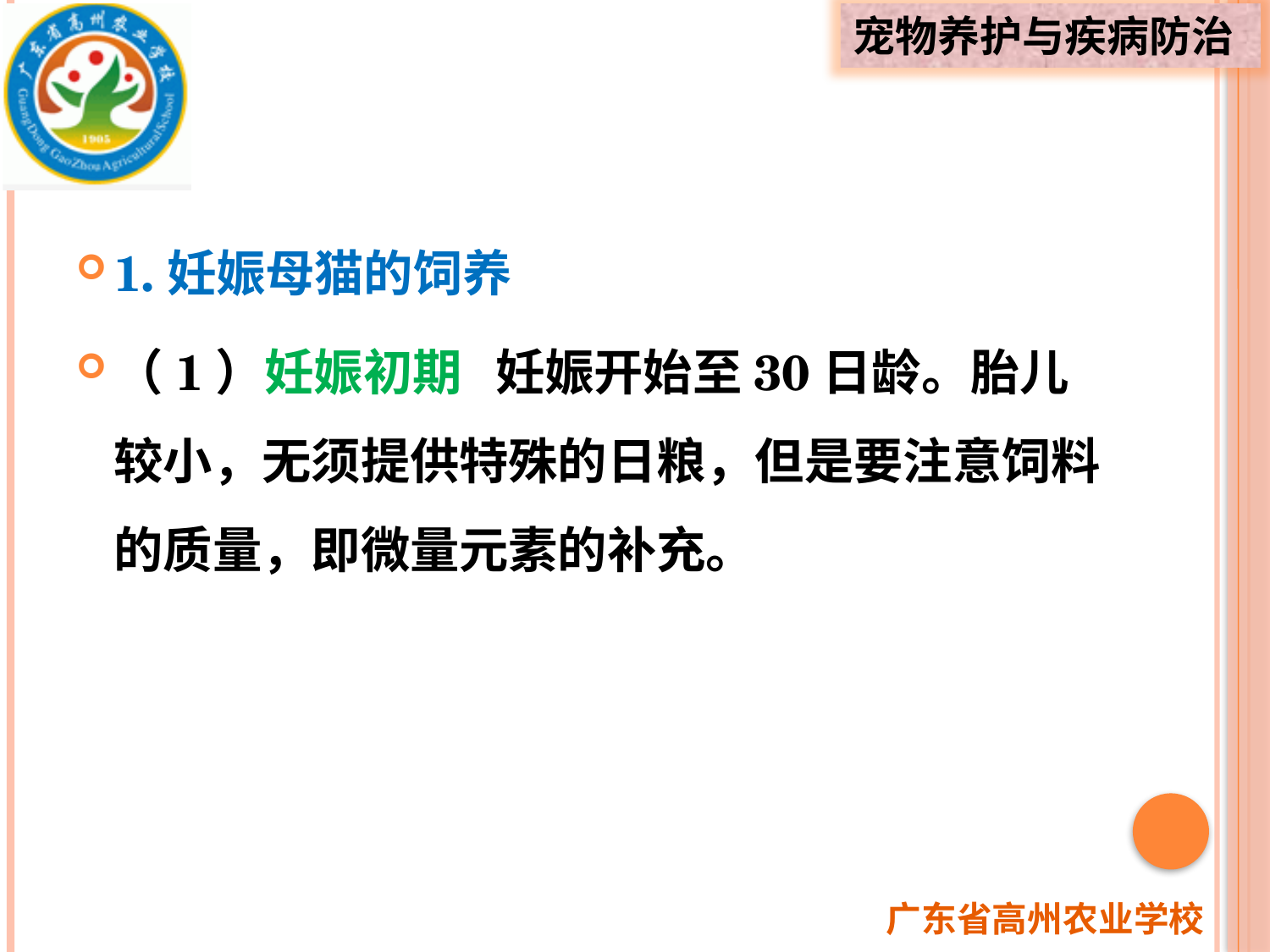

1.妊娠母猫的饲养
（1）妊娠初期   妊娠开始至30日龄。胎儿较小，无须提供特殊的日粮，但是要注意饲料的质量，即微量元素的补充。